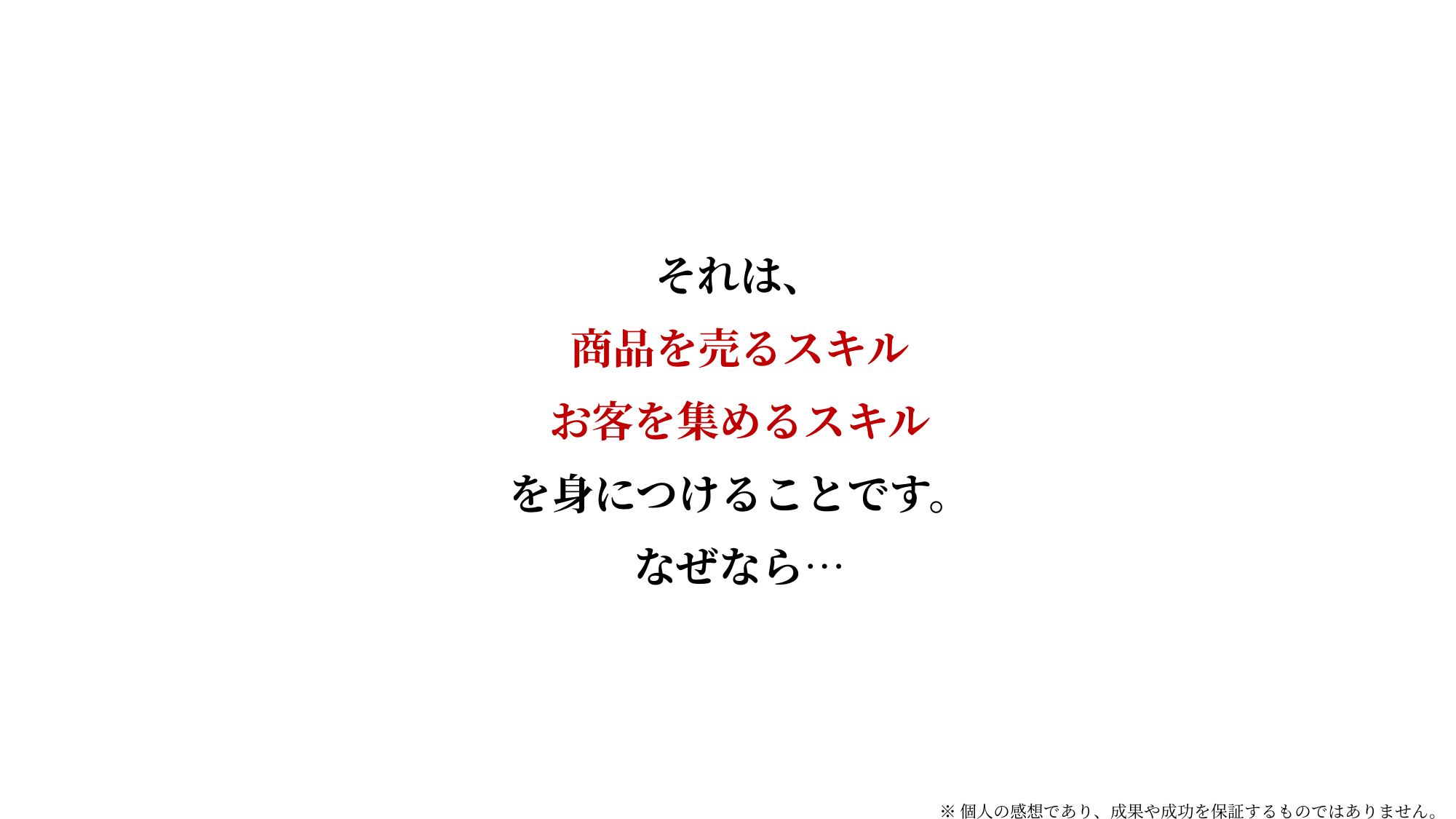

それは、
商品を売るスキル
お客を集めるスキル
を身につけることです。
なぜなら…
※個人の感想であり、成果や成功を保証するものではありません。